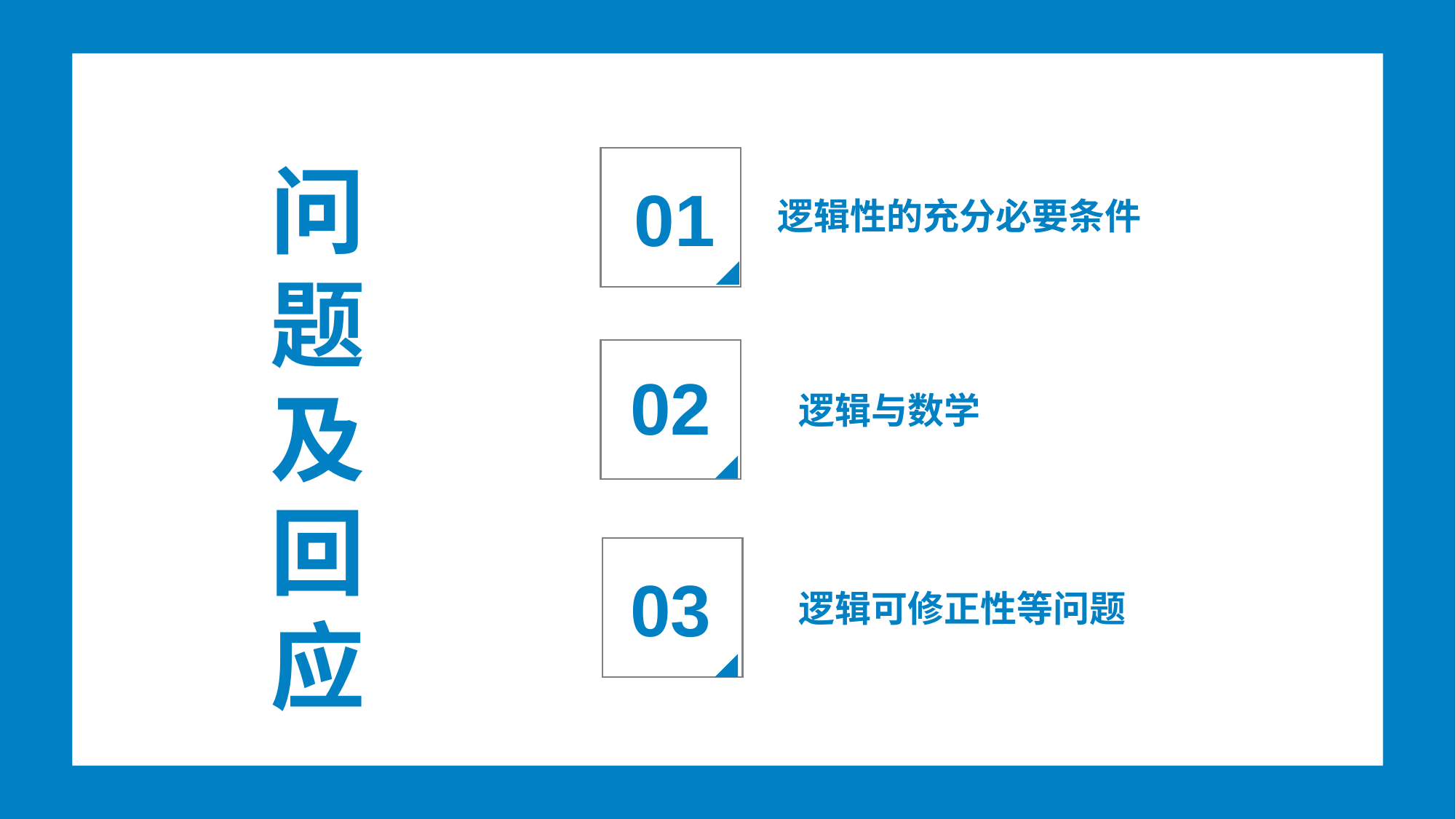

问题及回应

01
逻辑性的充分必要条件

02
逻辑与数学

03
逻辑可修正性等问题